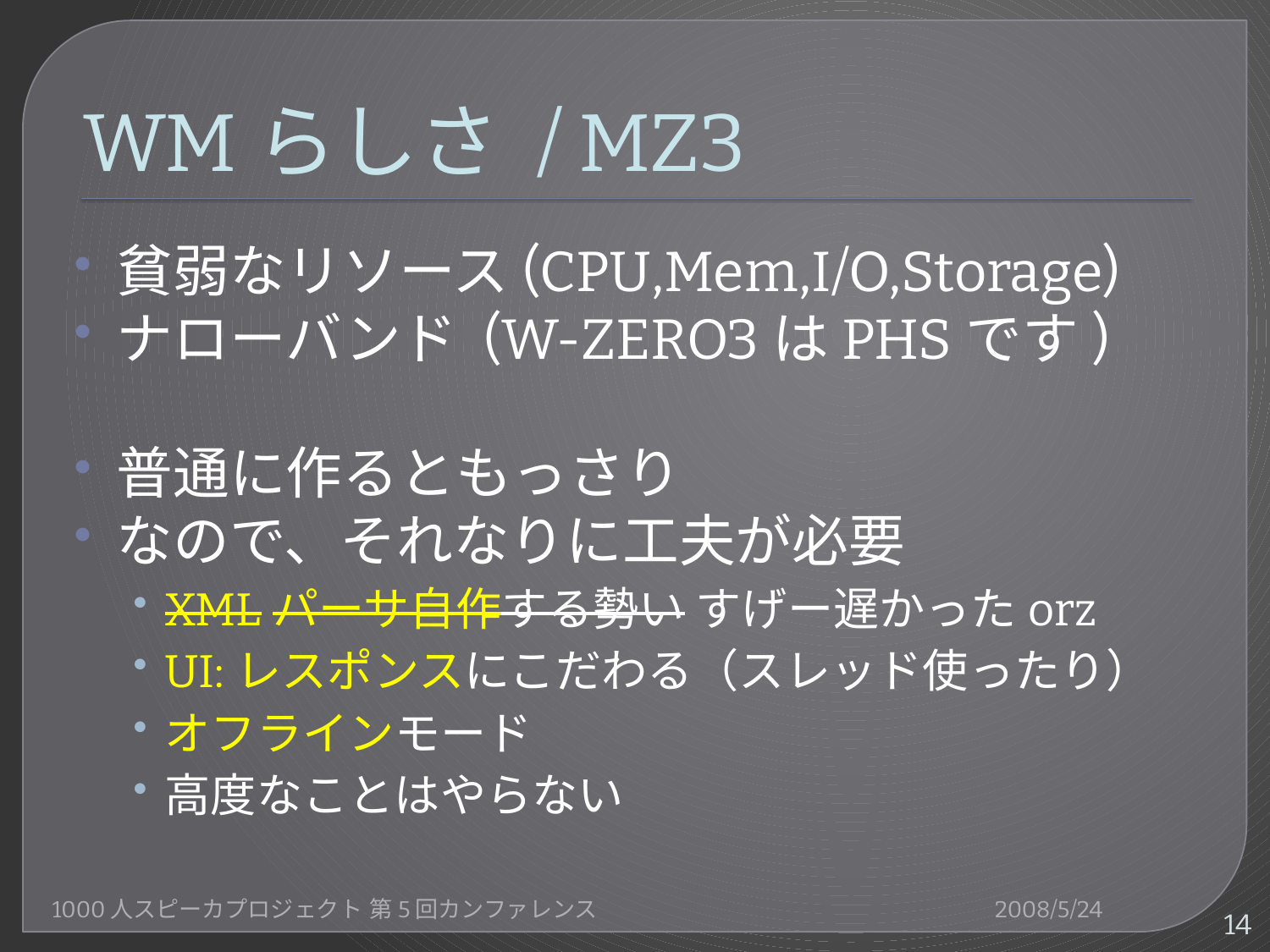

# WMらしさ / MZ3
貧弱なリソース(CPU,Mem,I/O,Storage)
ナローバンド (W-ZERO3はPHSです)

普通に作るともっさり
なので、それなりに工夫が必要
XMLパーサ自作する勢い すげー遅かったorz
UI:レスポンスにこだわる（スレッド使ったり）
オフラインモード
高度なことはやらない
1000人スピーカプロジェクト 第5回カンファレンス
2008/5/24
14